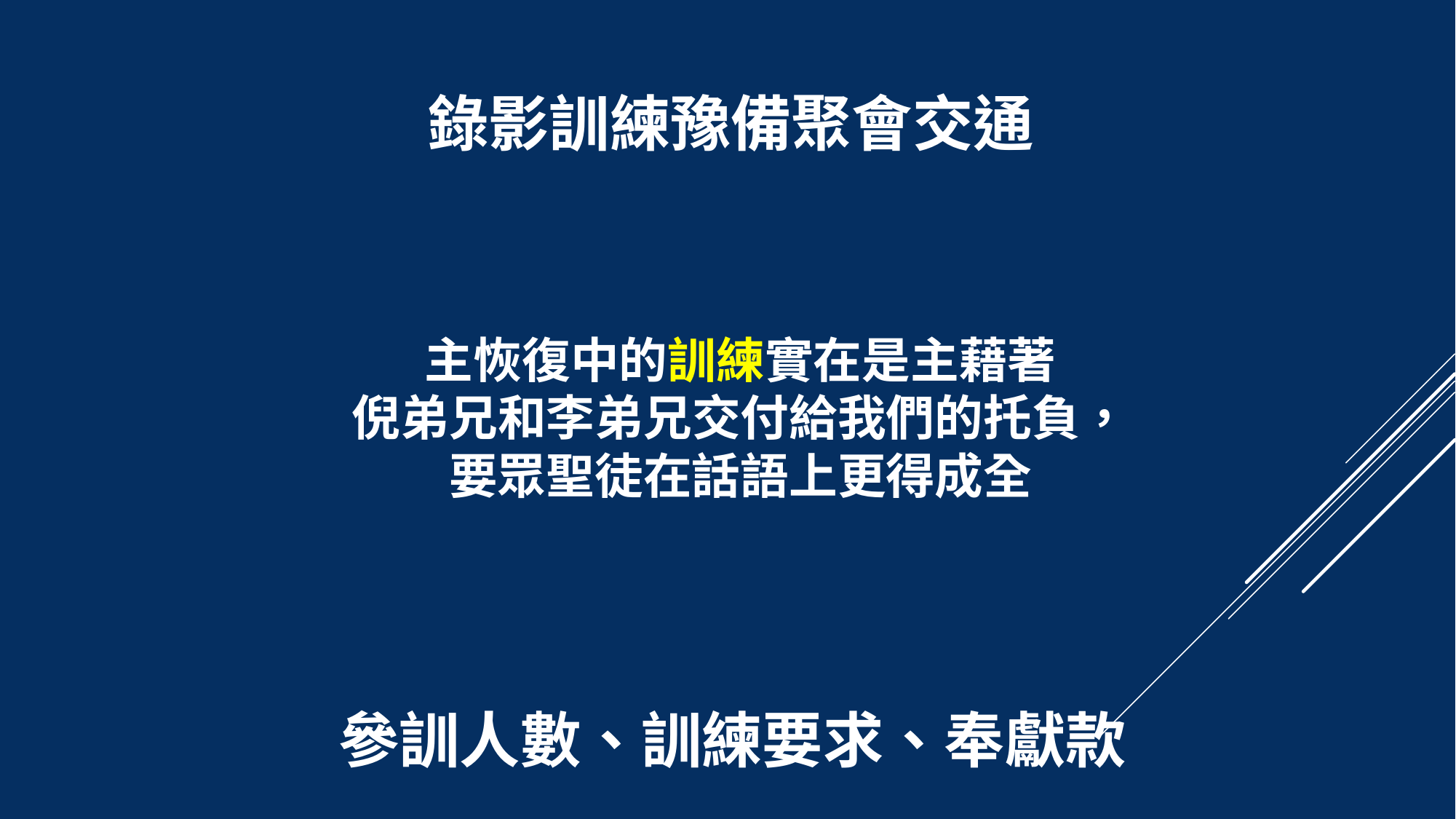

錄影訓練豫備聚會交通
主恢復中的訓練實在是主藉著
倪弟兄和李弟兄交付給我們的托負，
要眾聖徒在話語上更得成全
參訓人數、訓練要求、奉獻款